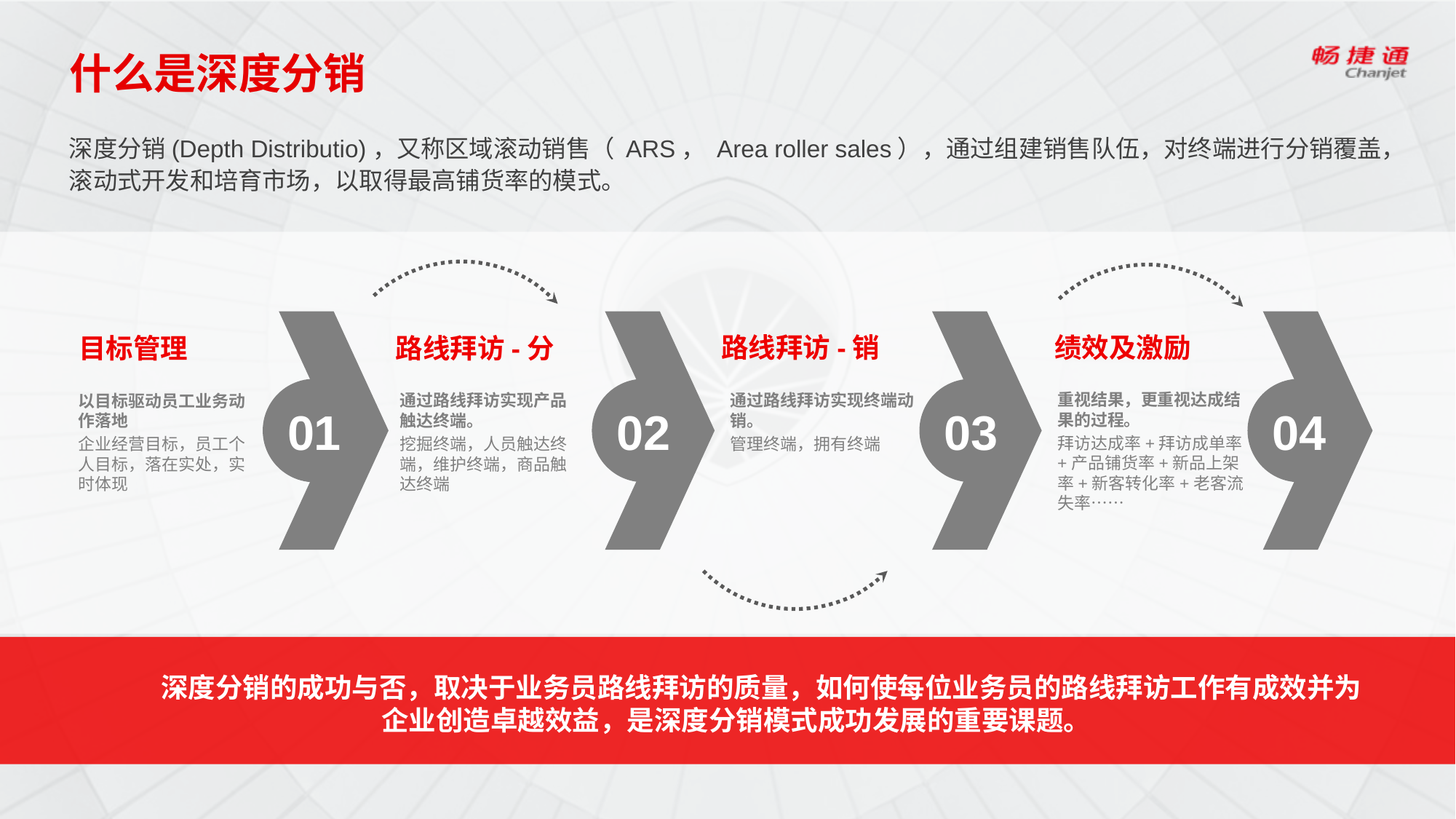

# 什么是深度分销
深度分销(Depth Distributio)，又称区域滚动销售（ ARS， Area roller sales），通过组建销售队伍，对终端进行分销覆盖，滚动式开发和培育市场，以取得最高铺货率的模式。

目标管理
路线拜访-分
路线拜访-销
绩效及激励

01

02

03

04
重视结果，更重视达成结果的过程。
拜访达成率+拜访成单率+产品铺货率+新品上架率+新客转化率+老客流失率……
通过路线拜访实现终端动销。
管理终端，拥有终端
通过路线拜访实现产品触达终端。
挖掘终端，人员触达终端，维护终端，商品触达终端
以目标驱动员工业务动作落地
企业经营目标，员工个人目标，落在实处，实时体现

       深度分销的成功与否，取决于业务员路线拜访的质量，如何使每位业务员的路线拜访工作有成效并为企业创造卓越效益，是深度分销模式成功发展的重要课题。